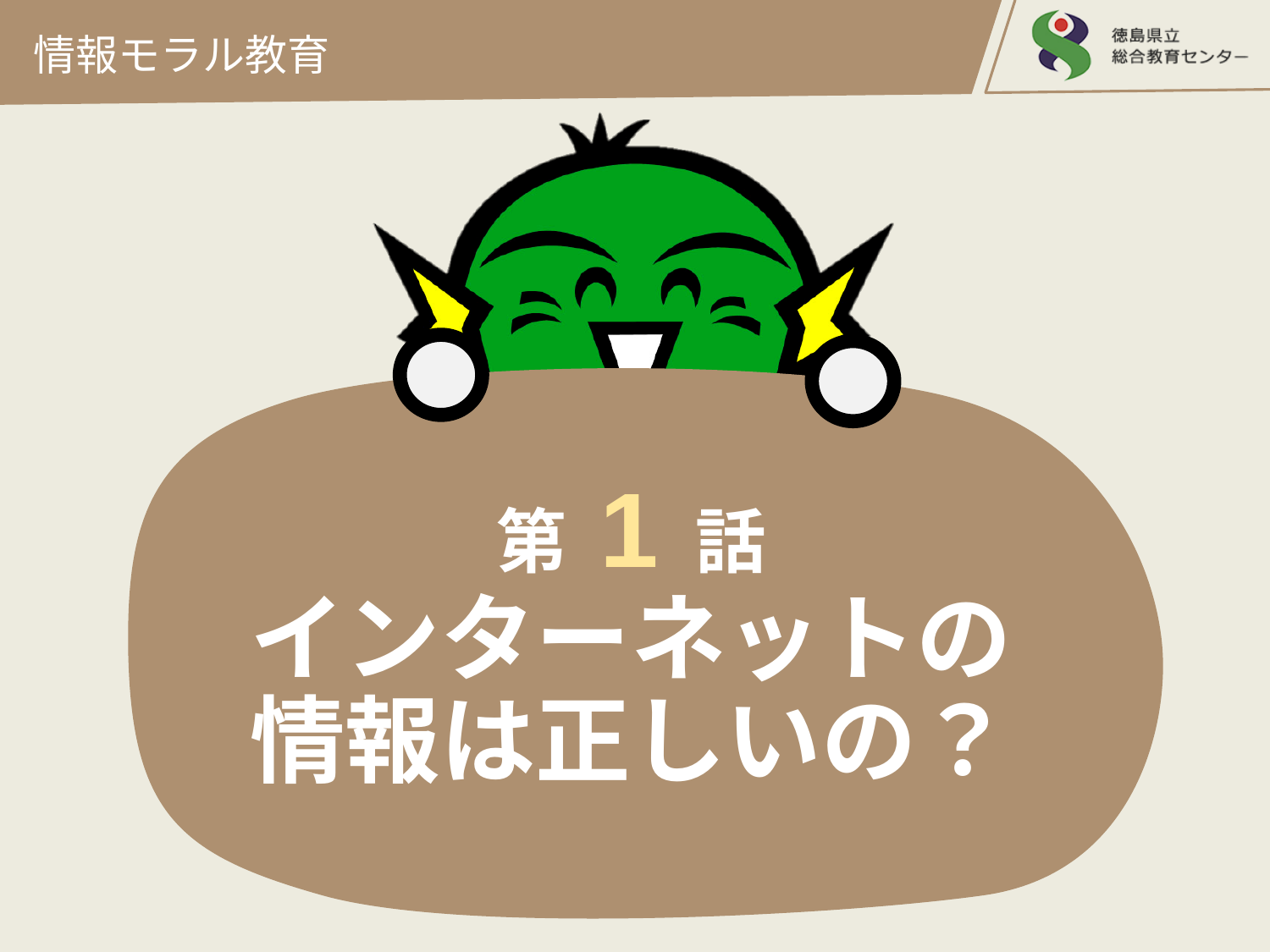

情報モラル教育
# 第 1 話 インターネットの 情報は正しいの？